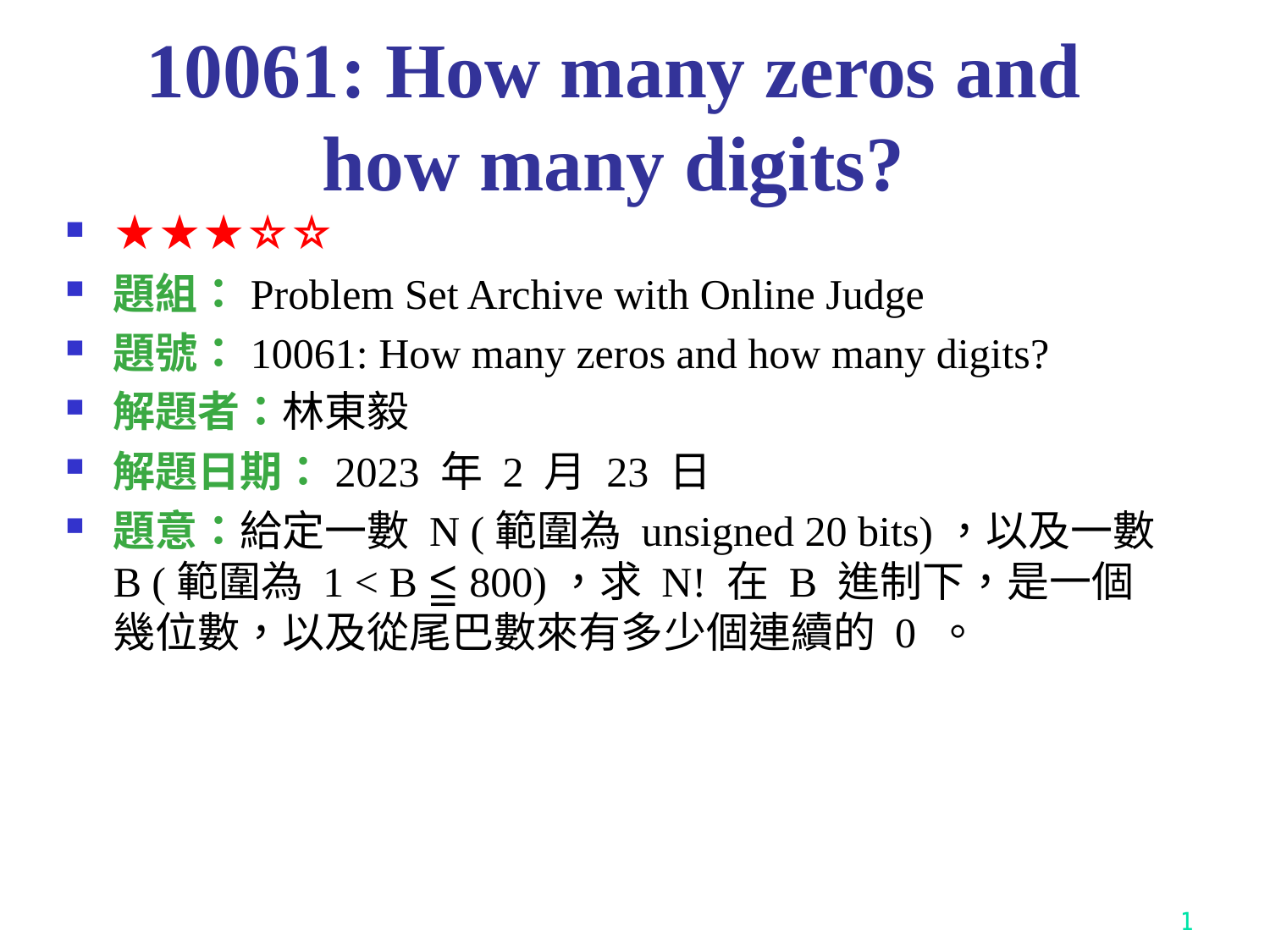

# 10061: How many zeros and how many digits?
★★★☆☆
題組：Problem Set Archive with Online Judge
題號：10061: How many zeros and how many digits?
解題者：林東毅
解題日期：2023 年 2 月 23 日
題意：給定一數 N (範圍為 unsigned 20 bits)，以及一數 B (範圍為 1 < B ≦ 800)，求 N! 在 B 進制下，是一個幾位數，以及從尾巴數來有多少個連續的 0 。

1